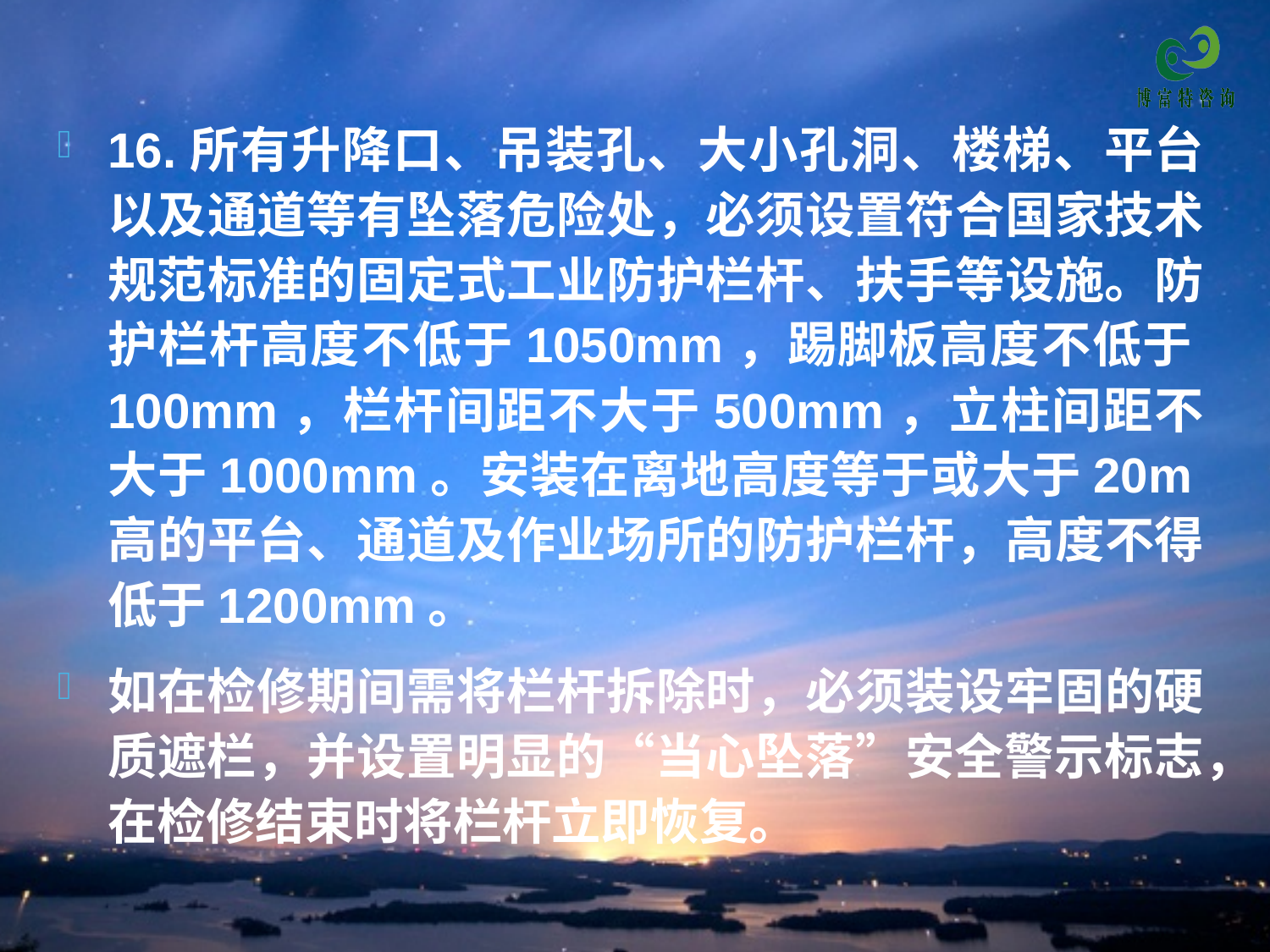

16.所有升降口、吊装孔、大小孔洞、楼梯、平台以及通道等有坠落危险处，必须设置符合国家技术规范标准的固定式工业防护栏杆、扶手等设施。防护栏杆高度不低于1050mm，踢脚板高度不低于100mm，栏杆间距不大于500mm，立柱间距不大于1000mm。安装在离地高度等于或大于20m高的平台、通道及作业场所的防护栏杆，高度不得低于1200mm。
如在检修期间需将栏杆拆除时，必须装设牢固的硬质遮栏，并设置明显的“当心坠落”安全警示标志，在检修结束时将栏杆立即恢复。